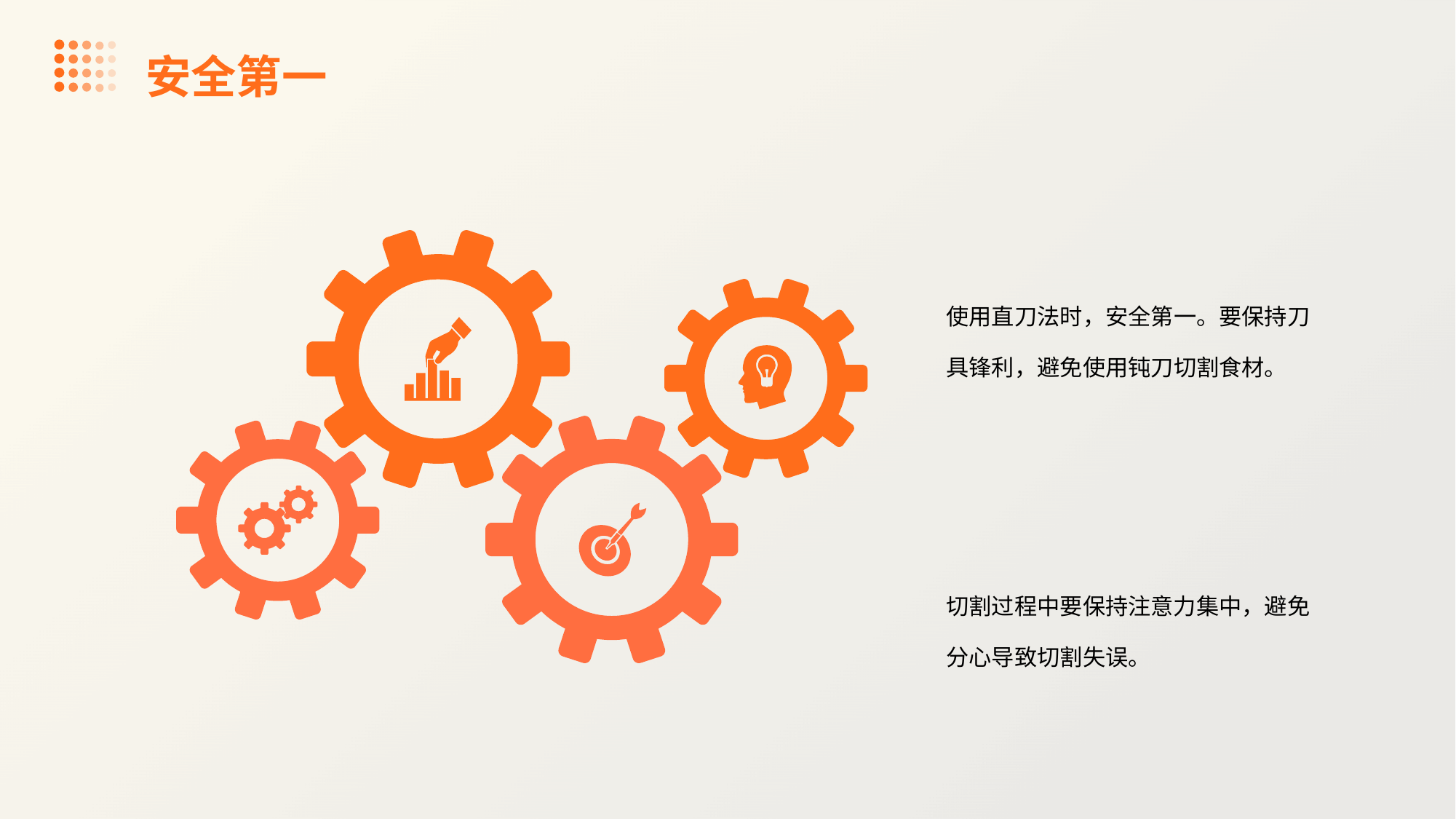

安全第一

使用直刀法时，安全第一。要保持刀具锋利，避免使用钝刀切割食材。

切割过程中要保持注意力集中，避免分心导致切割失误。